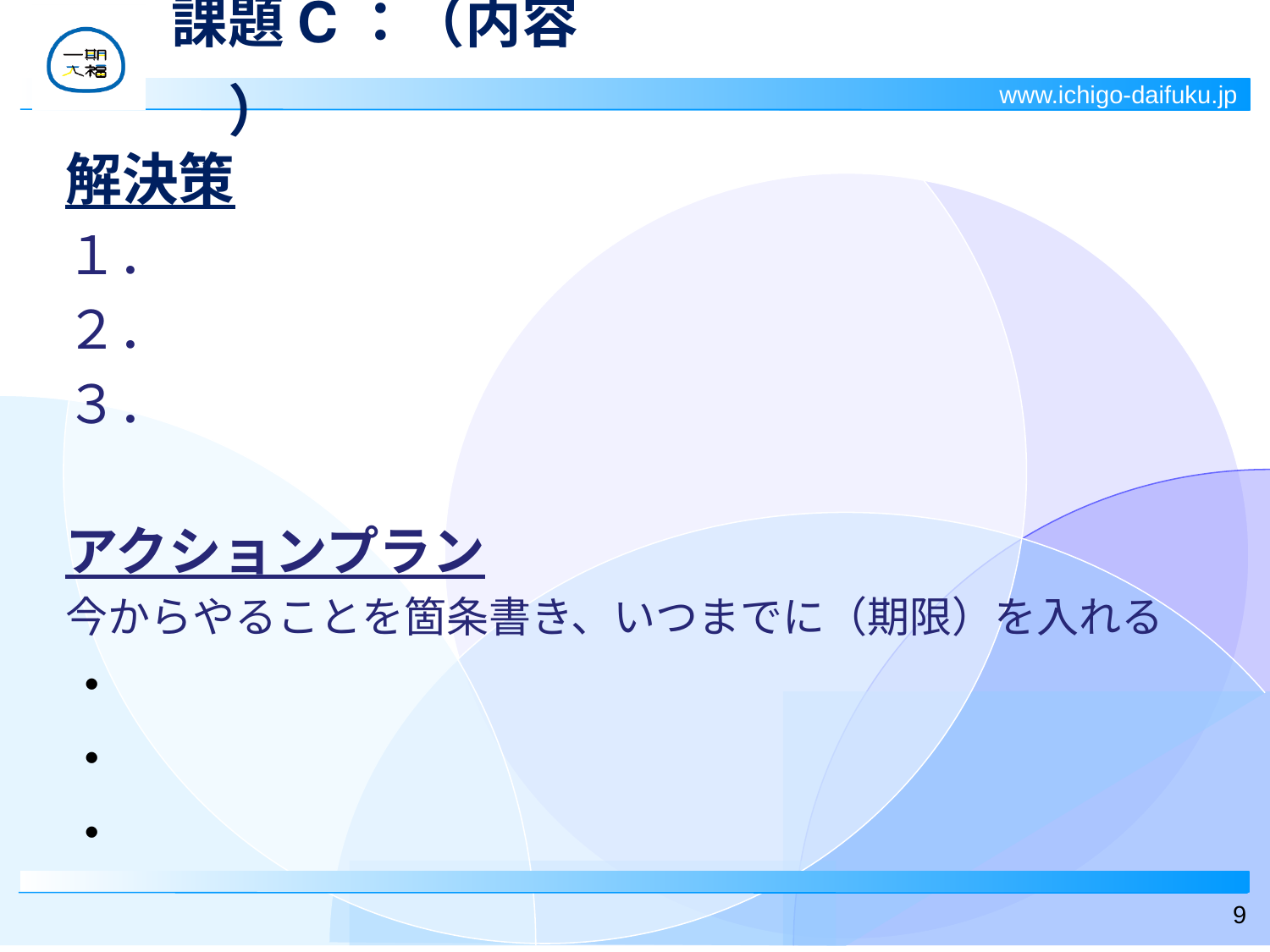

# 課題C：（内容　　　　　　　　　　　）
解決策
１．
２．
３．

アクションプラン
今からやることを箇条書き、いつまでに（期限）を入れる
・
・
・

9